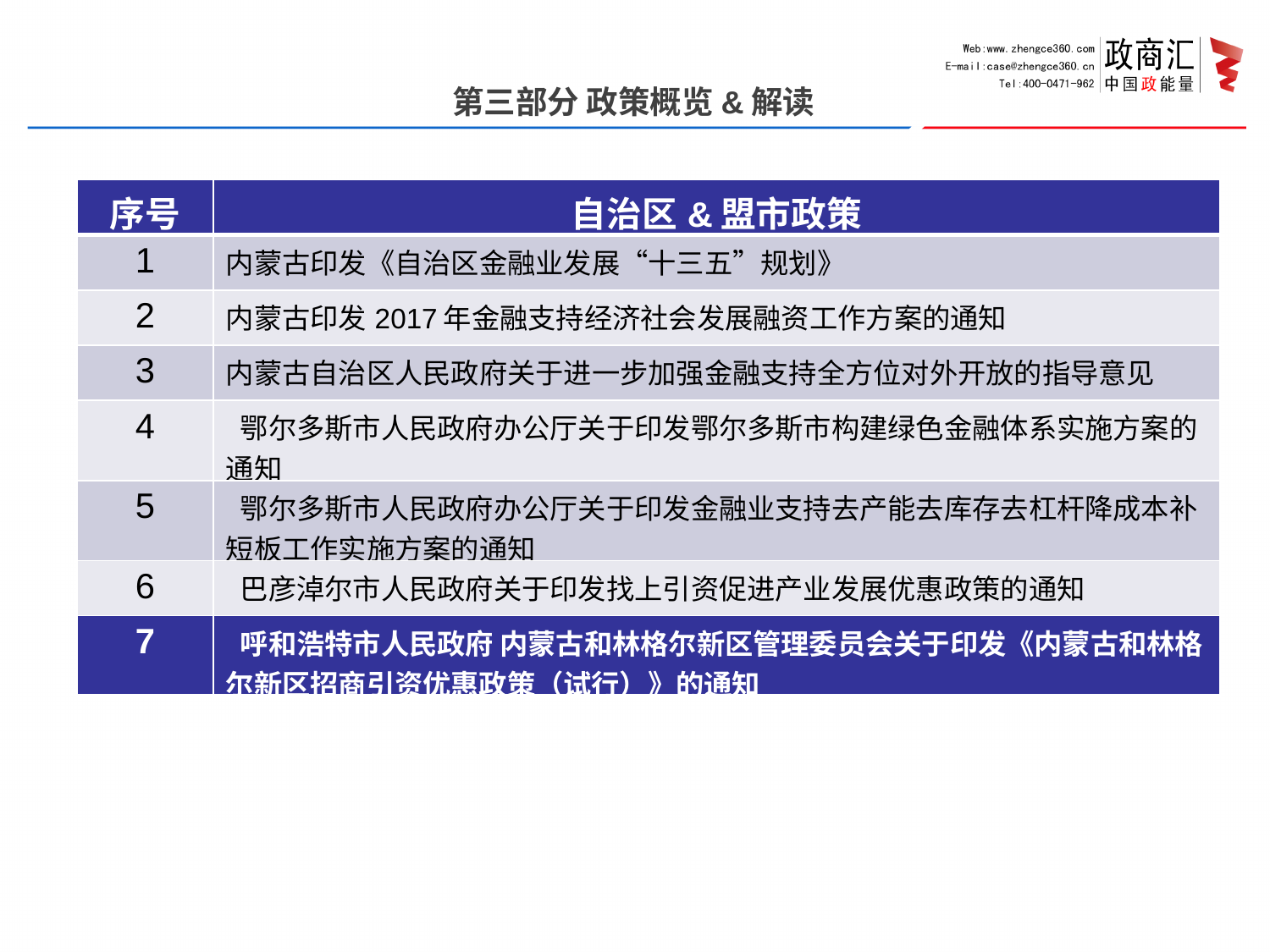

第三部分 政策概览&解读
| 序号 | 自治区&盟市政策 |
| --- | --- |
| 1 | 内蒙古印发《自治区金融业发展“十三五”规划》 |
| 2 | 内蒙古印发2017年金融支持经济社会发展融资工作方案的通知 |
| 3 | 内蒙古自治区人民政府关于进一步加强金融支持全方位对外开放的指导意见 |
| 4 | 鄂尔多斯市人民政府办公厅关于印发鄂尔多斯市构建绿色金融体系实施方案的通知 |
| 5 | 鄂尔多斯市人民政府办公厅关于印发金融业支持去产能去库存去杠杆降成本补短板工作实施方案的通知 |
| 6 | 巴彦淖尔市人民政府关于印发找上引资促进产业发展优惠政策的通知 |
| 7 | 呼和浩特市人民政府 内蒙古和林格尔新区管理委员会关于印发《内蒙古和林格尔新区招商引资优惠政策（试行）》的通知 |
| --- | --- |